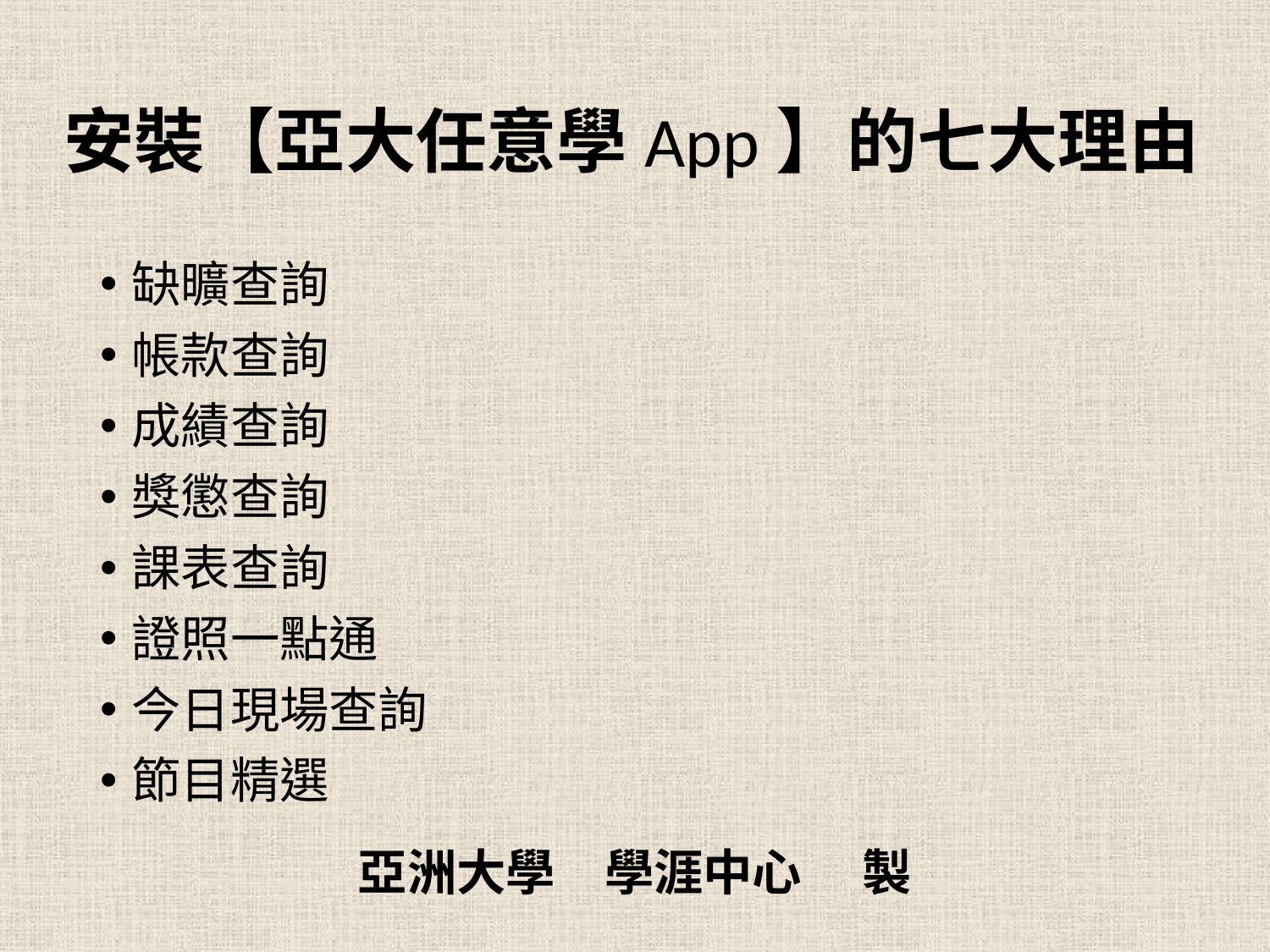

# 安裝【亞大任意學App】的七大理由
缺曠查詢
帳款查詢
成績查詢
獎懲查詢
課表查詢
證照一點通
今日現場查詢
節目精選

亞洲大學　學涯中心　 製